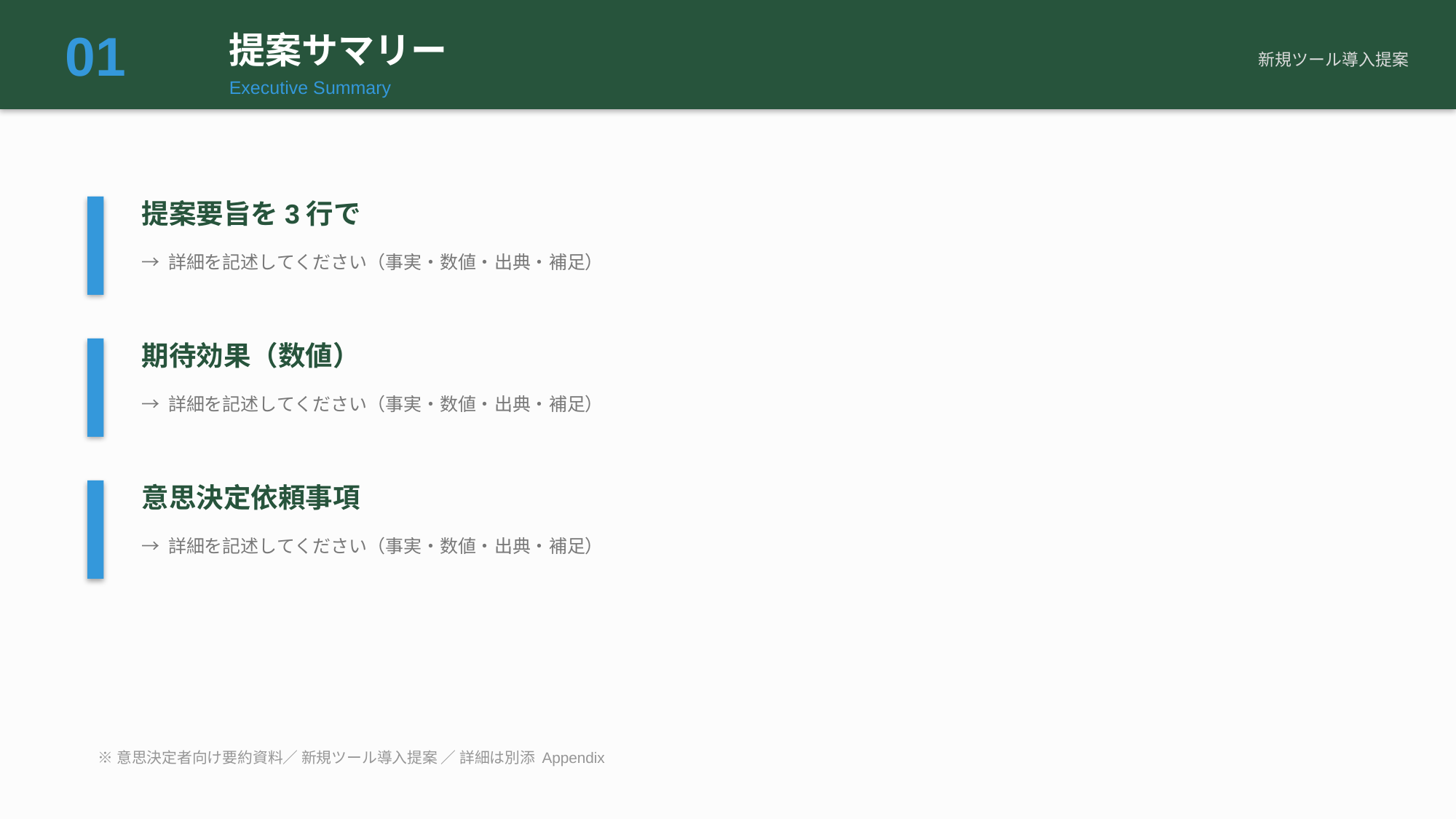

01
提案サマリー
新規ツール導入提案
Executive Summary
提案要旨を3行で

→ 詳細を記述してください（事実・数値・出典・補足）
期待効果（数値）

→ 詳細を記述してください（事実・数値・出典・補足）
意思決定依頼事項

→ 詳細を記述してください（事実・数値・出典・補足）
※意思決定者向け要約資料／ 新規ツール導入提案 ／ 詳細は別添 Appendix